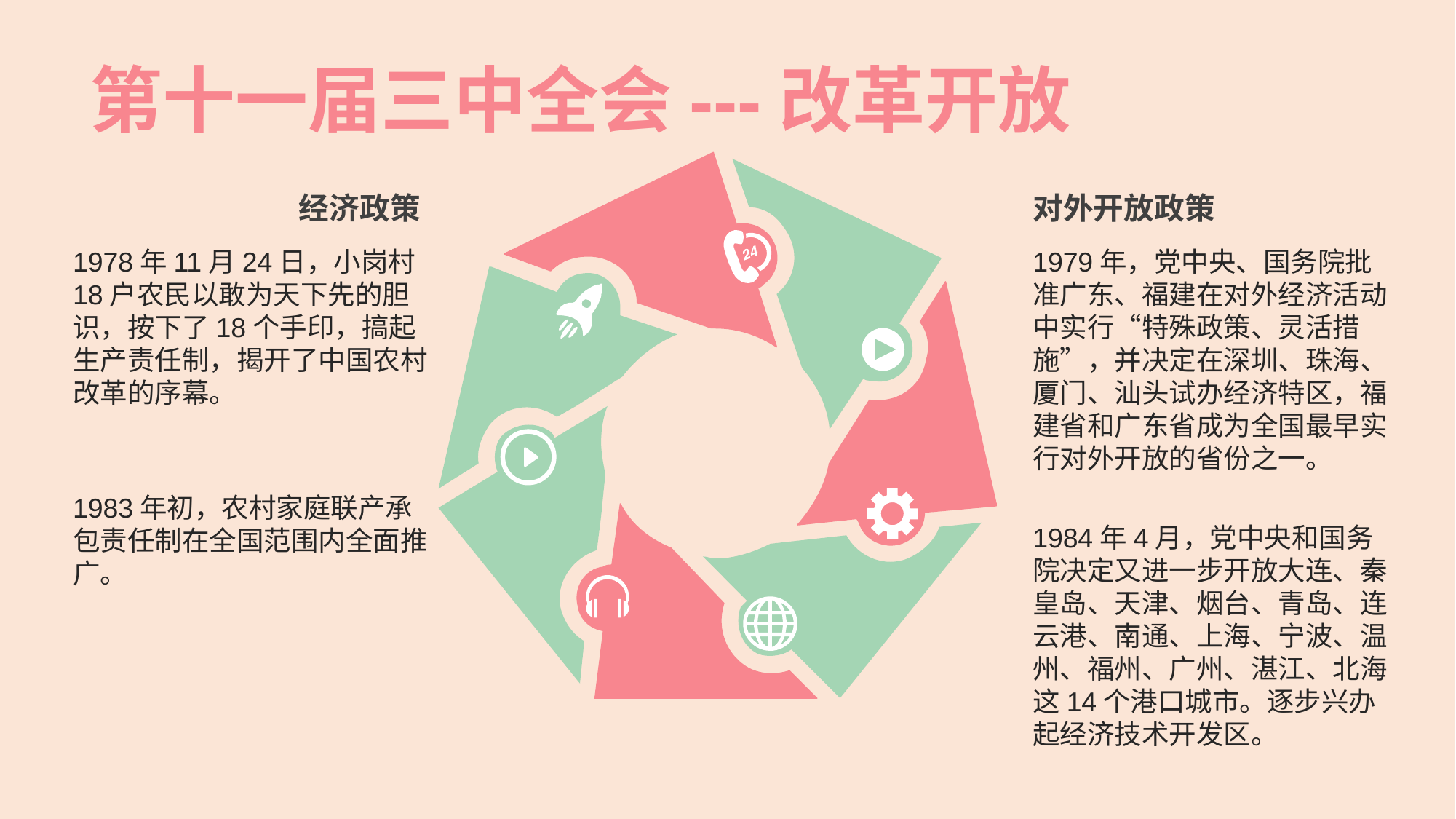

第十一届三中全会---改革开放

经济政策
对外开放政策
1978年11月24日，小岗村18户农民以敢为天下先的胆识，按下了18个手印，搞起生产责任制，揭开了中国农村改革的序幕。
1979年，党中央、国务院批准广东、福建在对外经济活动中实行“特殊政策、灵活措施”，并决定在深圳、珠海、厦门、汕头试办经济特区，福建省和广东省成为全国最早实行对外开放的省份之一。

1983年初，农村家庭联产承包责任制在全国范围内全面推广。
1984年4月，党中央和国务院决定又进一步开放大连、秦皇岛、天津、烟台、青岛、连云港、南通、上海、宁波、温州、福州、广州、湛江、北海这14个港口城市。逐步兴办起经济技术开发区。